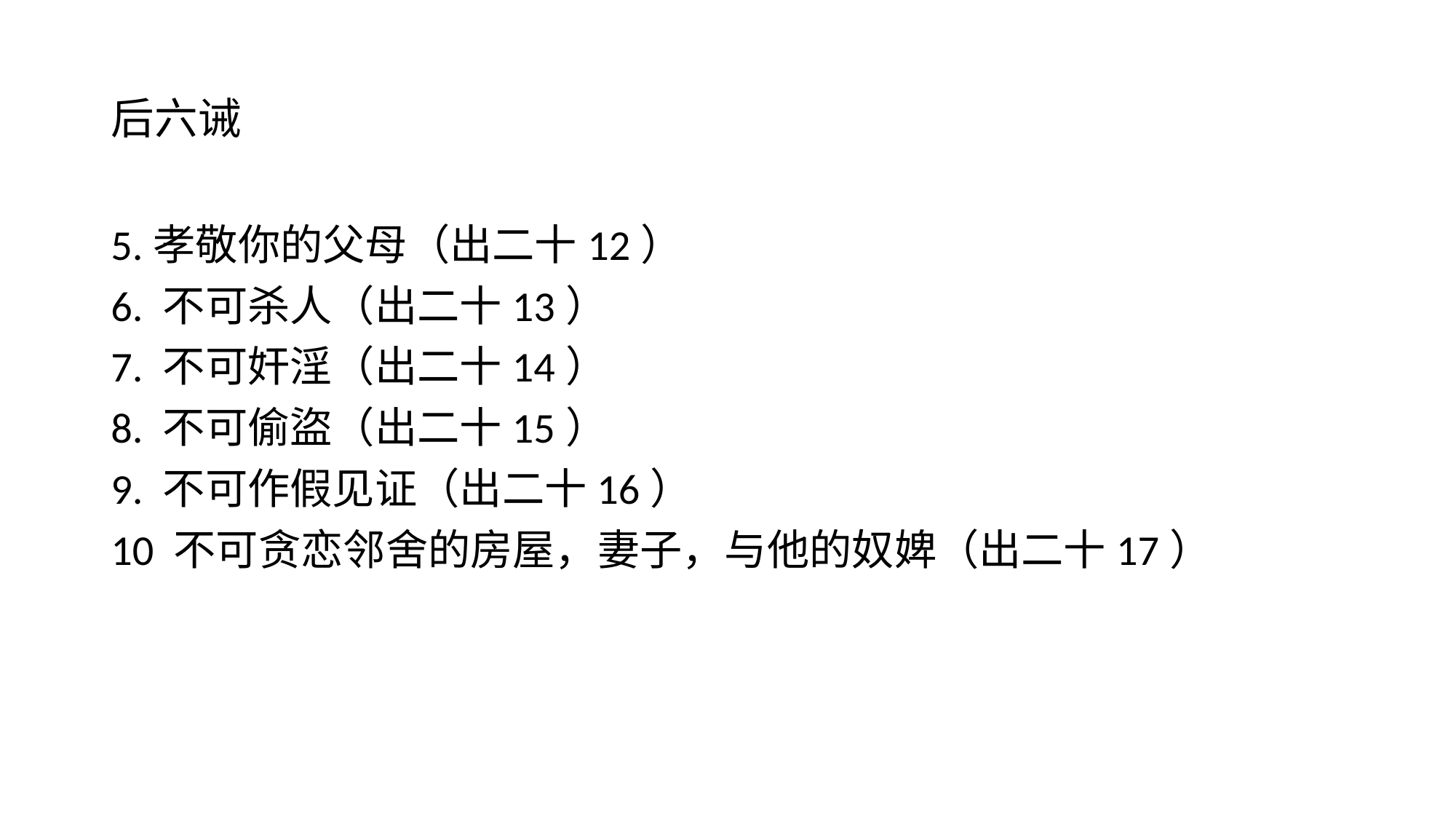

# 后六诫
5.孝敬你的父母（出二十12）
6. 不可杀人（出二十13）
7. 不可奸淫（出二十14）
8. 不可偷盜（出二十15）
9. 不可作假见证（出二十16）
10 不可贪恋邻舍的房屋，妻子，与他的奴婢（出二十17）